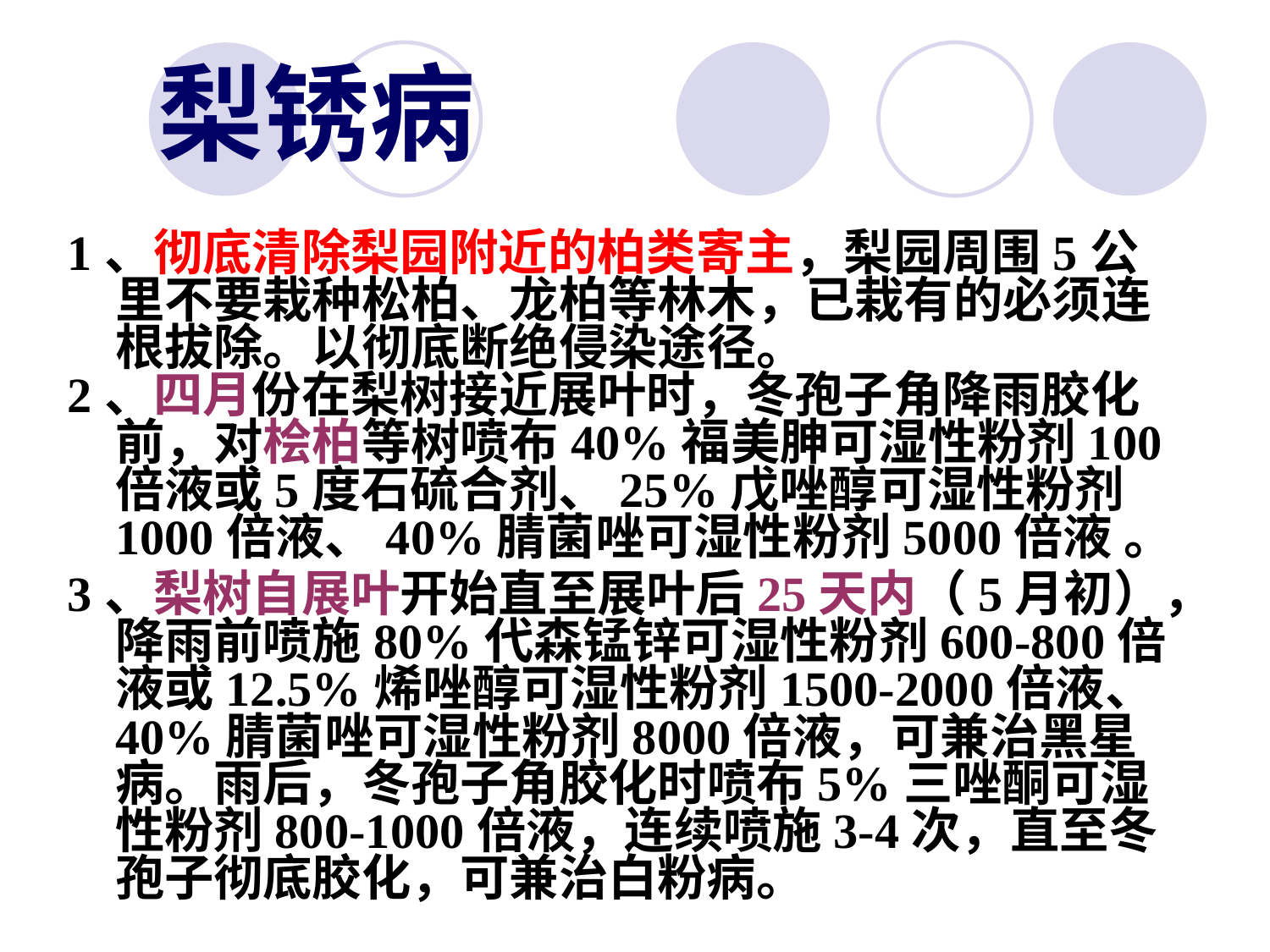

# 梨锈病
1、彻底清除梨园附近的柏类寄主，梨园周围5公里不要栽种松柏、龙柏等林木，已栽有的必须连根拔除。以彻底断绝侵染途径。
2、四月份在梨树接近展叶时，冬孢子角降雨胶化前，对桧柏等树喷布40%福美胂可湿性粉剂100倍液或5度石硫合剂、25%戊唑醇可湿性粉剂1000倍液、40%腈菌唑可湿性粉剂5000倍液 。
3、梨树自展叶开始直至展叶后25天内（5月初），降雨前喷施80%代森锰锌可湿性粉剂600-800倍液或12.5%烯唑醇可湿性粉剂1500-2000倍液、40%腈菌唑可湿性粉剂8000倍液，可兼治黑星病。雨后，冬孢子角胶化时喷布5%三唑酮可湿性粉剂800-1000倍液，连续喷施3-4次，直至冬孢子彻底胶化，可兼治白粉病。